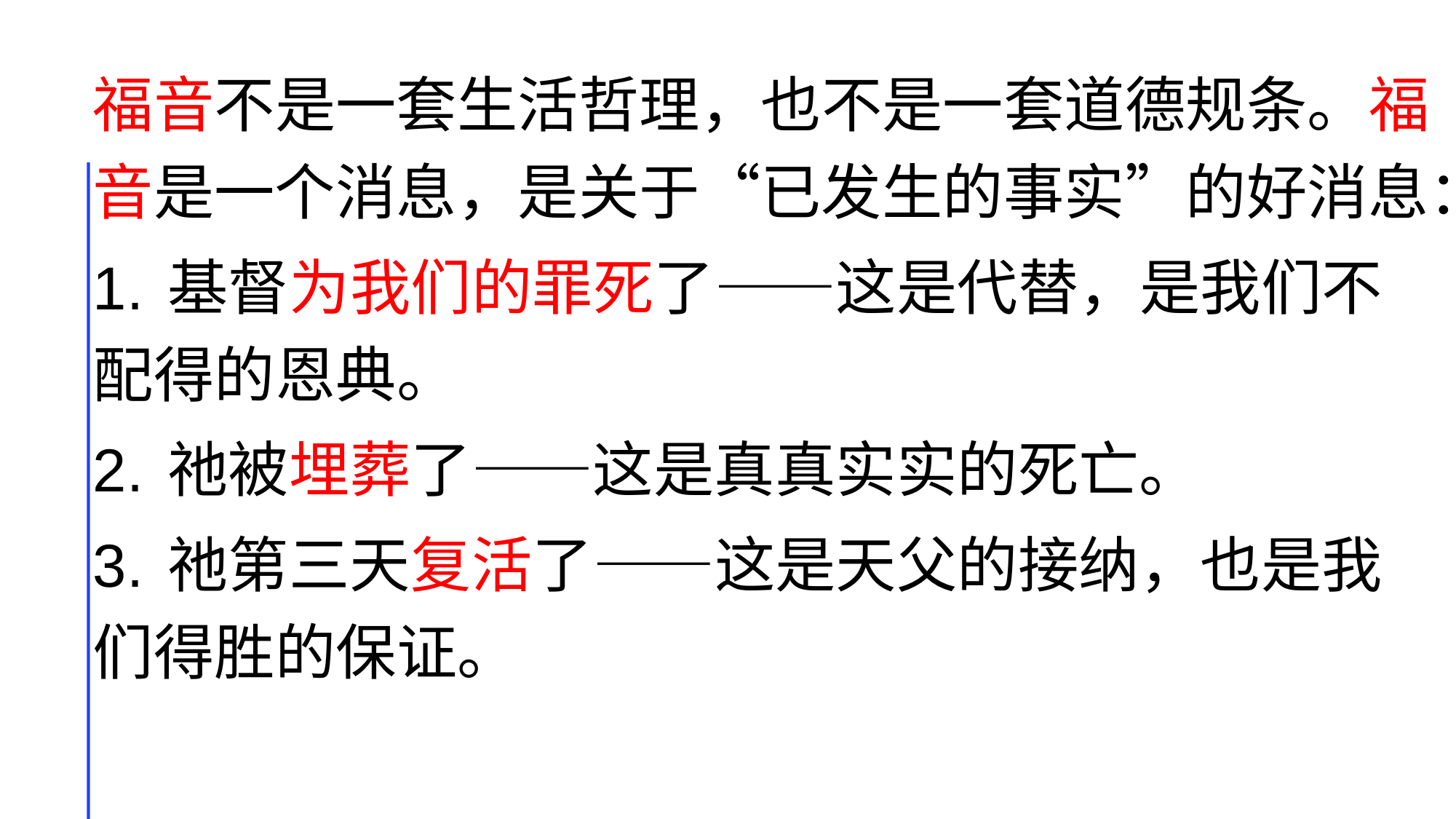

福音不是一套生活哲理，也不是一套道德规条。福音是一个消息，是关于“已发生的事实”的好消息：
1. 基督为我们的罪死了——这是代替，是我们不配得的恩典。
2. 祂被埋葬了——这是真真实实的死亡。
3. 祂第三天复活了——这是天父的接纳，也是我们得胜的保证。